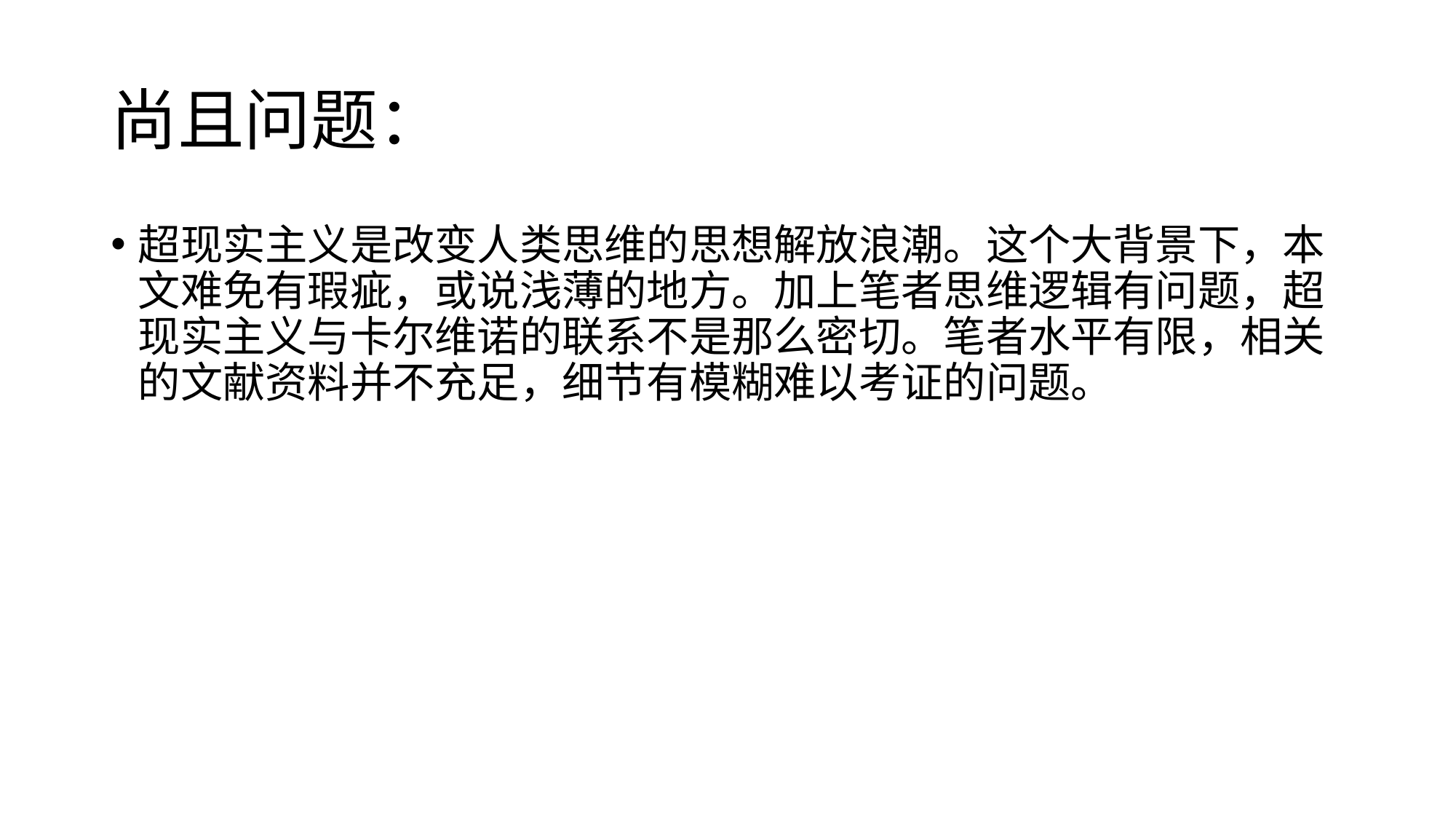

# 尚且问题：
超现实主义是改变人类思维的思想解放浪潮。这个大背景下，本文难免有瑕疵，或说浅薄的地方。加上笔者思维逻辑有问题，超现实主义与卡尔维诺的联系不是那么密切。笔者水平有限，相关的文献资料并不充足，细节有模糊难以考证的问题。